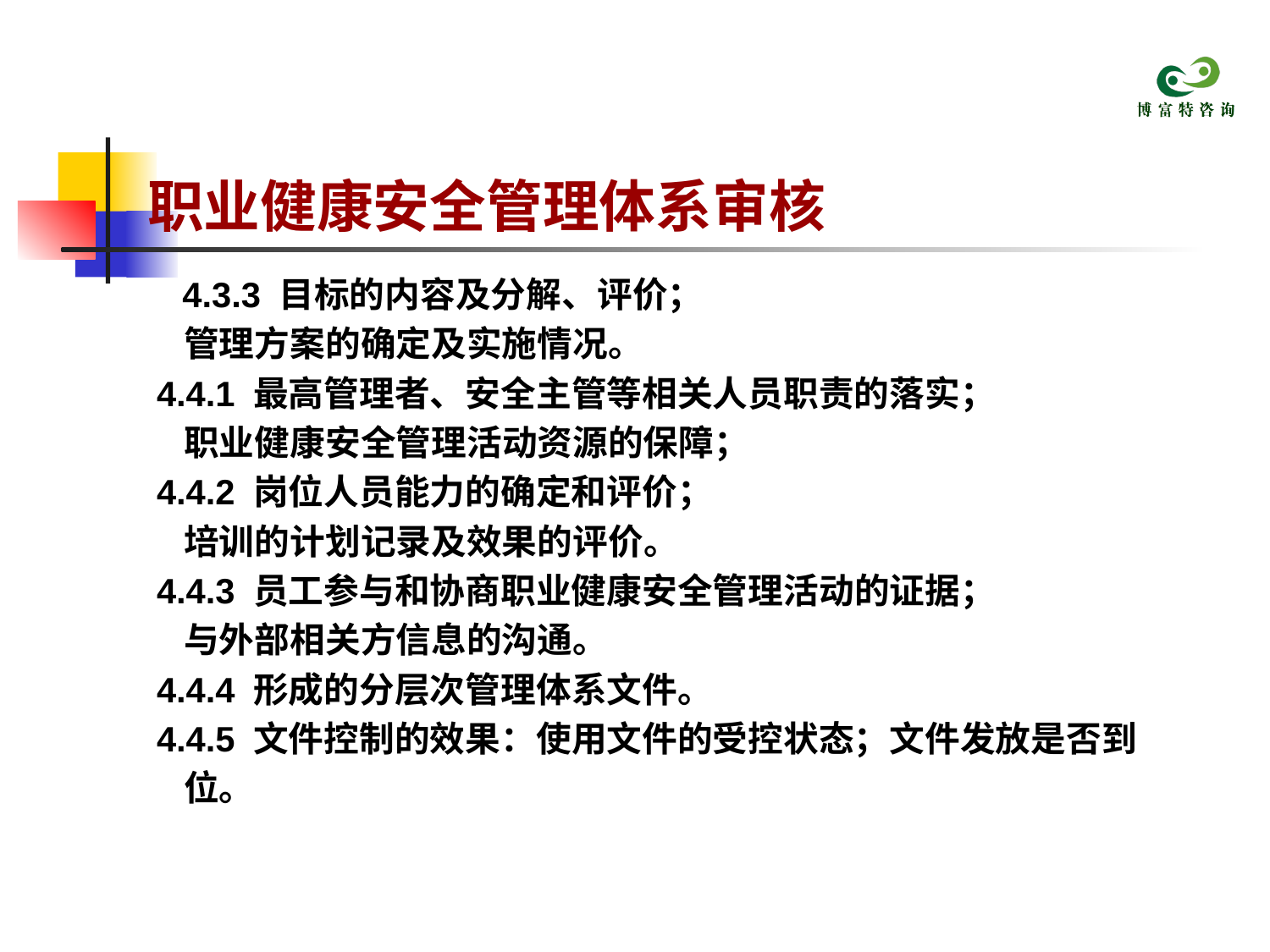

# 职业健康安全管理体系审核
     4.3.3 目标的内容及分解、评价；
      管理方案的确定及实施情况。
   4.4.1 最高管理者、安全主管等相关人员职责的落实；
      职业健康安全管理活动资源的保障；
   4.4.2 岗位人员能力的确定和评价；
      培训的计划记录及效果的评价。
   4.4.3 员工参与和协商职业健康安全管理活动的证据；
      与外部相关方信息的沟通。
   4.4.4 形成的分层次管理体系文件。
   4.4.5 文件控制的效果：使用文件的受控状态；文件发放是否到
      位。
154